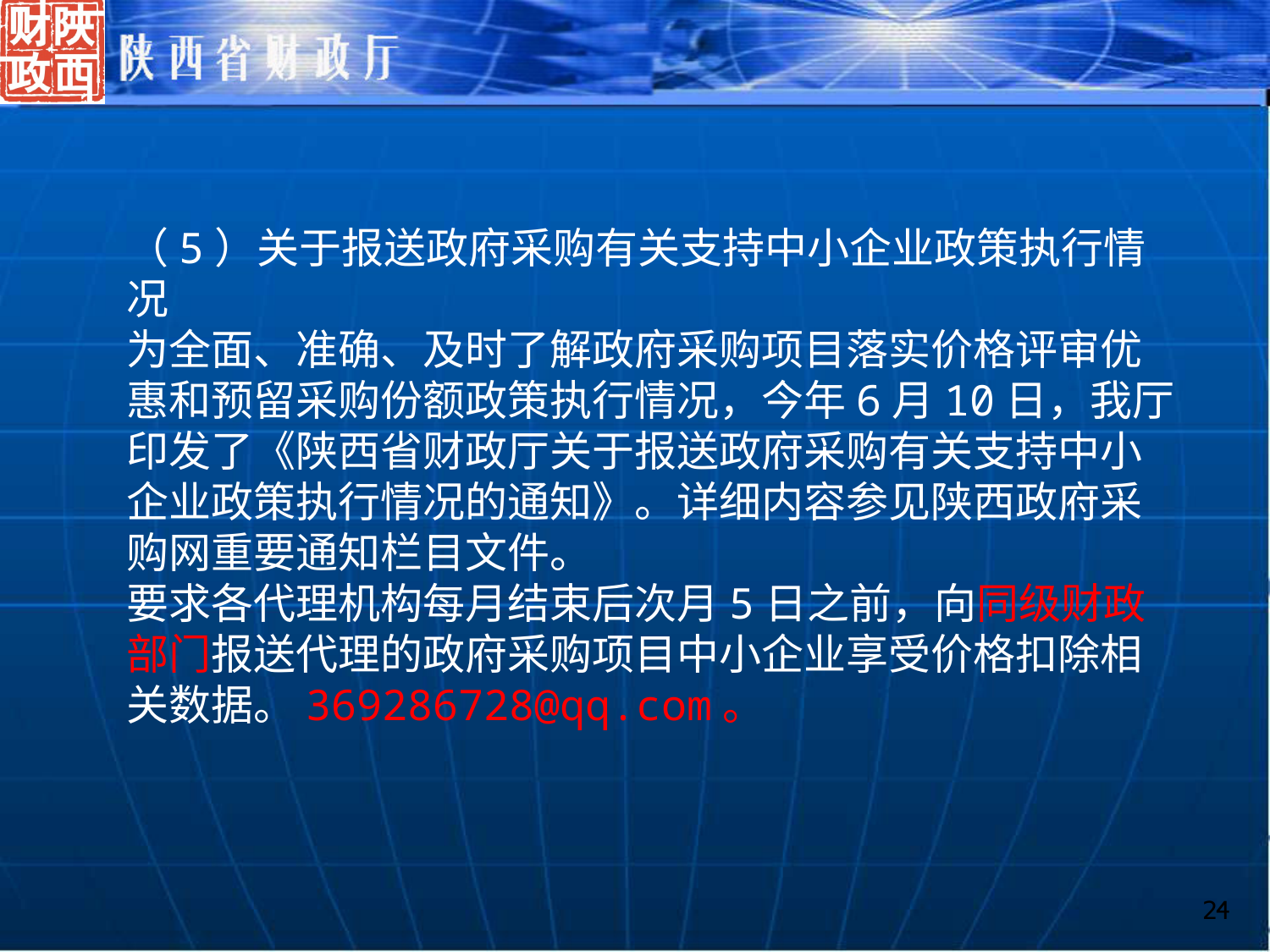

（5）关于报送政府采购有关支持中小企业政策执行情况
为全面、准确、及时了解政府采购项目落实价格评审优惠和预留采购份额政策执行情况，今年6月10日，我厅印发了《陕西省财政厅关于报送政府采购有关支持中小企业政策执行情况的通知》。详细内容参见陕西政府采购网重要通知栏目文件。
要求各代理机构每月结束后次月5日之前，向同级财政部门报送代理的政府采购项目中小企业享受价格扣除相关数据。369286728@qq.com。

24